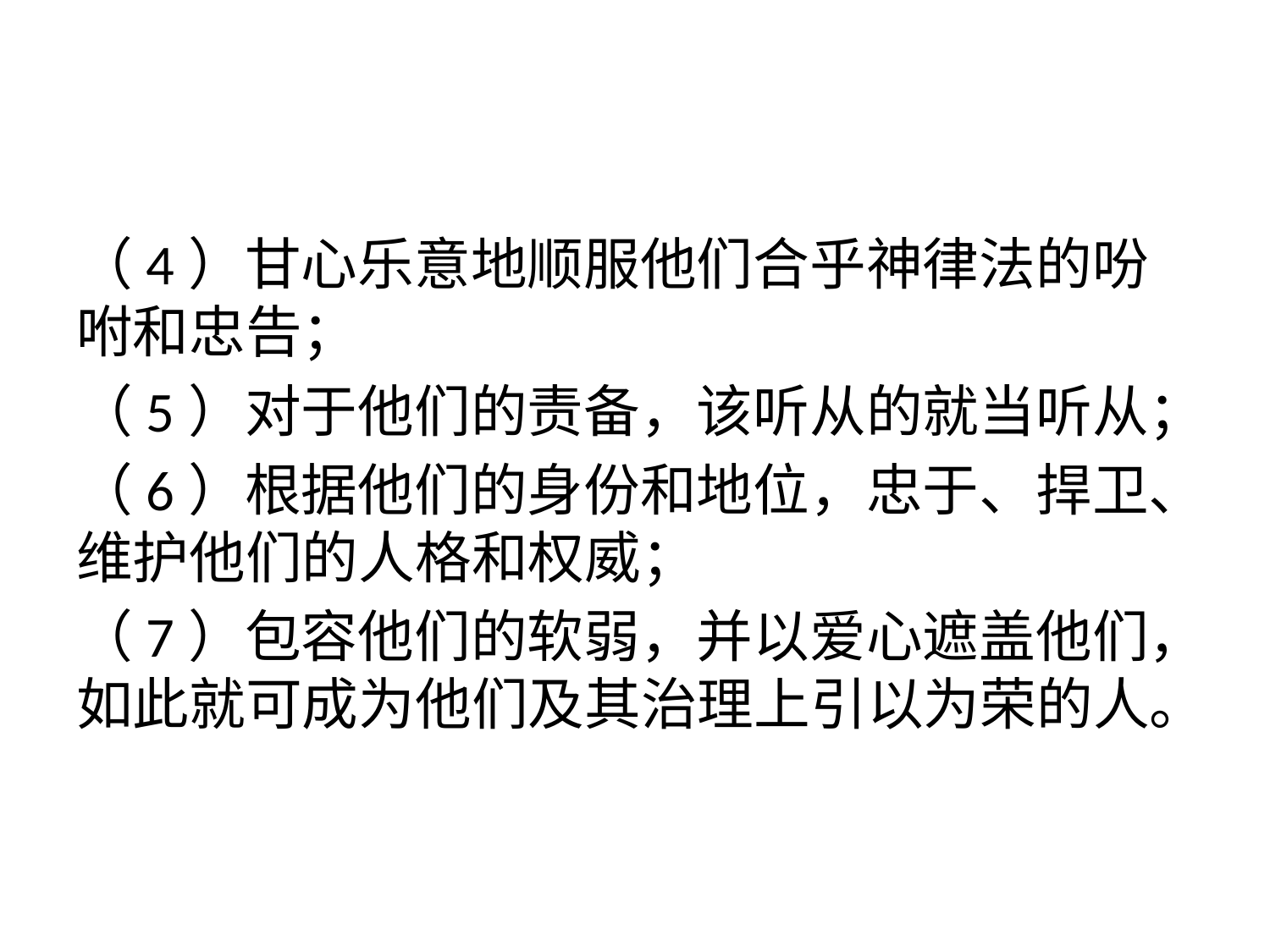

#
（4）甘心乐意地顺服他们合乎神律法的吩咐和忠告；
（5）对于他们的责备，该听从的就当听从；
（6）根据他们的身份和地位，忠于、捍卫、维护他们的人格和权威；
（7）包容他们的软弱，并以爱心遮盖他们，如此就可成为他们及其治理上引以为荣的人。